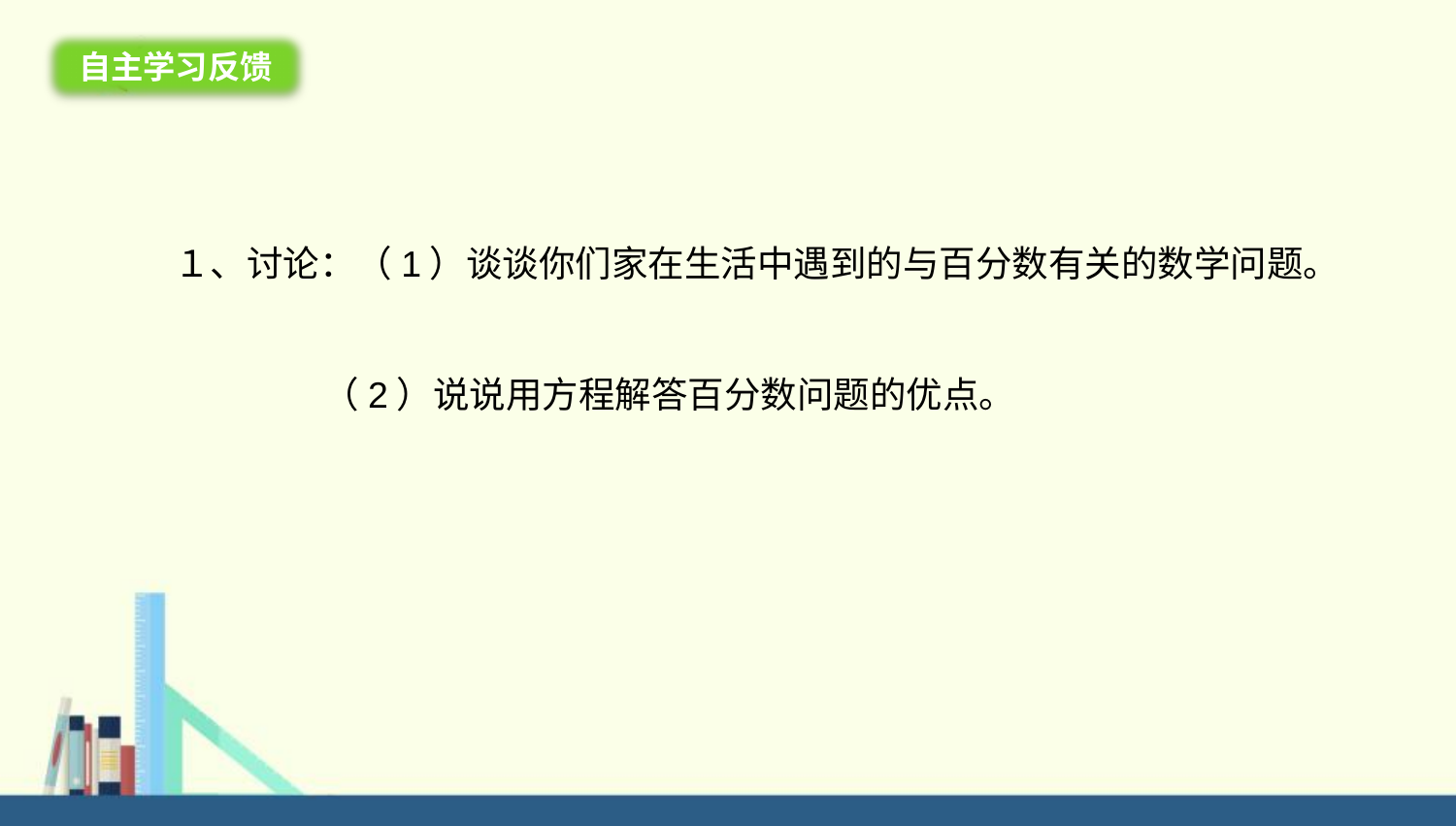

自主学习反馈
１、讨论：（1）谈谈你们家在生活中遇到的与百分数有关的数学问题。

                 （2）说说用方程解答百分数问题的优点。